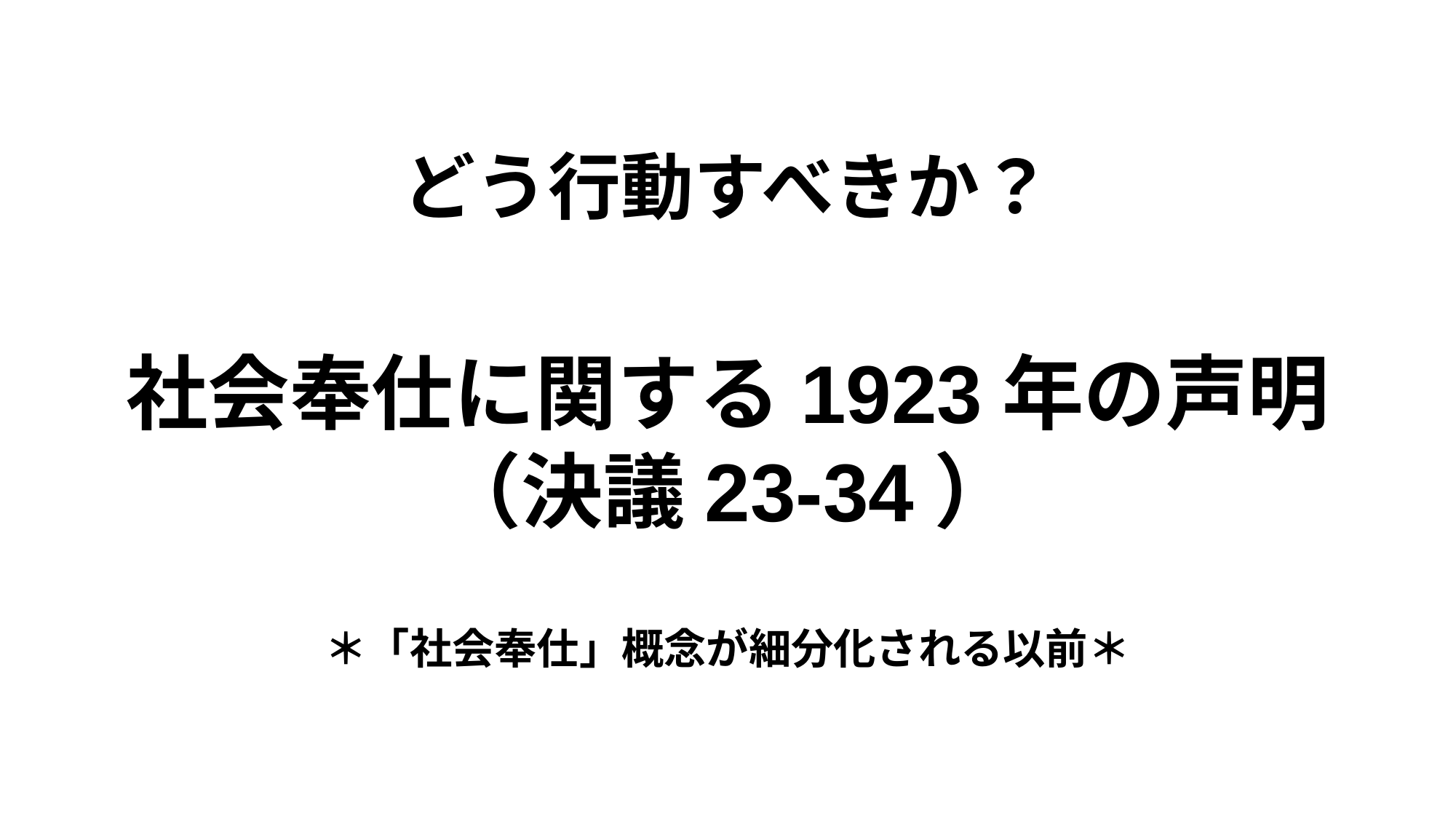

どう行動すべきか？

社会奉仕に関する1923年の声明（決議23-34）

＊「社会奉仕」概念が細分化される以前＊